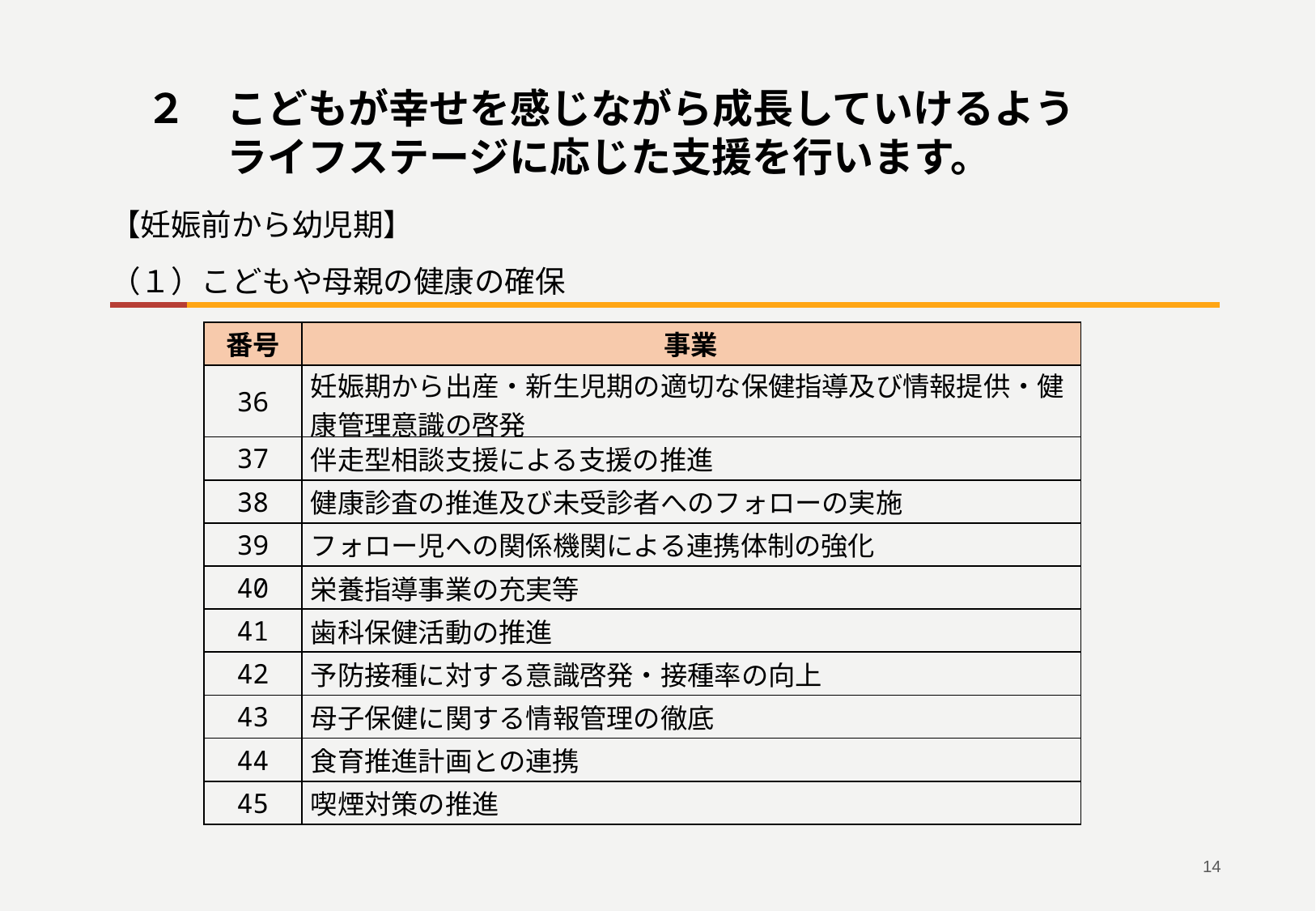

２　こどもが幸せを感じながら成長していけるよう
　　ライフステージに応じた支援を行います。
【妊娠前から幼児期】
（１）こどもや母親の健康の確保
| 番号 | 事業 |
| --- | --- |
| 36 | 妊娠期から出産・新生児期の適切な保健指導及び情報提供・健康管理意識の啓発 |
| 37 | 伴走型相談支援による支援の推進 |
| 38 | 健康診査の推進及び未受診者へのフォローの実施 |
| 39 | フォロー児への関係機関による連携体制の強化 |
| 40 | 栄養指導事業の充実等 |
| 41 | 歯科保健活動の推進 |
| 42 | 予防接種に対する意識啓発・接種率の向上 |
| 43 | 母子保健に関する情報管理の徹底 |
| 44 | 食育推進計画との連携 |
| 45 | 喫煙対策の推進 |
14